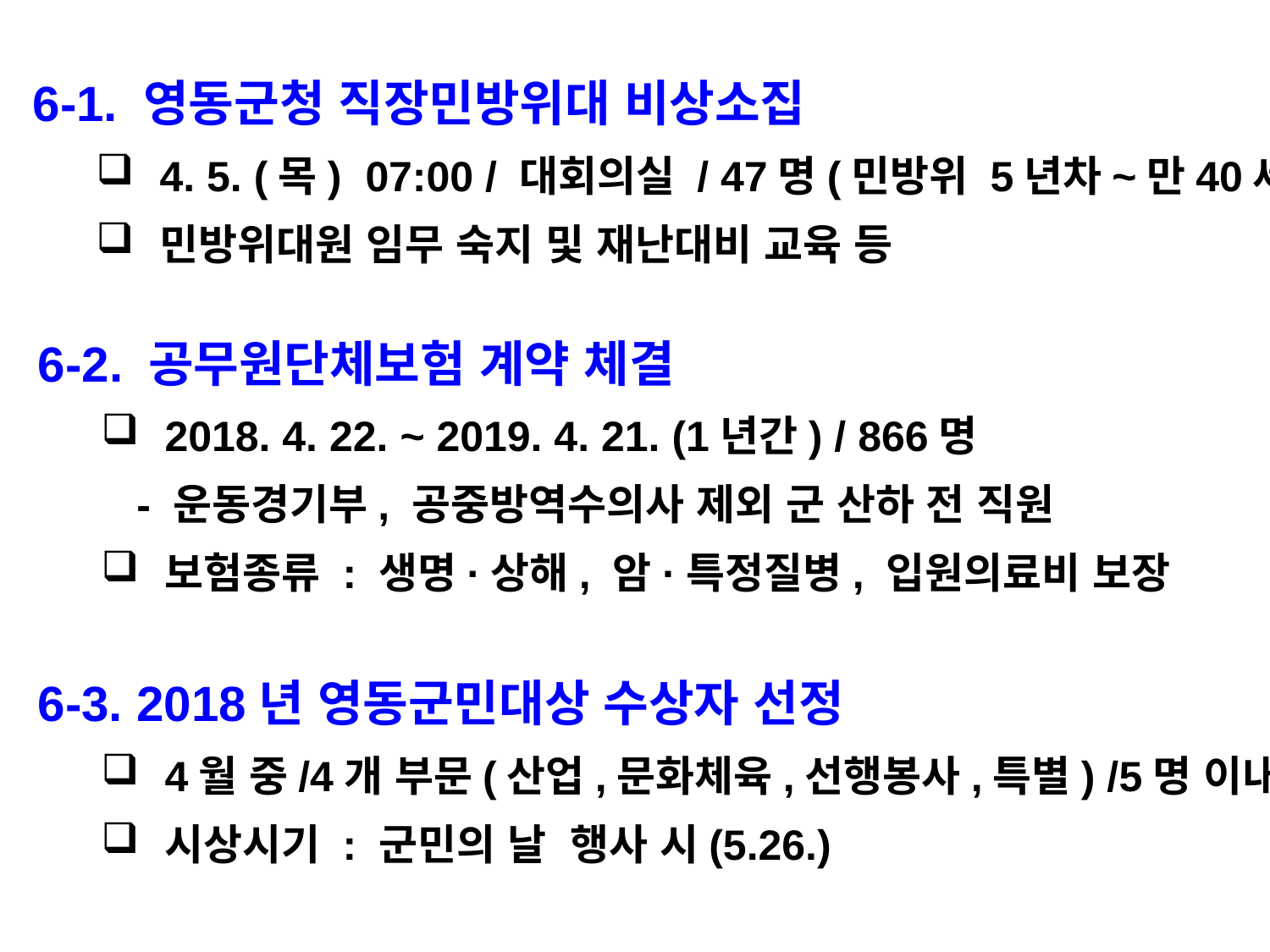

6-1. 영동군청 직장민방위대 비상소집
4. 5. (목)  07:00 / 대회의실 / 47명(민방위 5년차~만40세)
민방위대원 임무 숙지 및 재난대비 교육 등
6-2. 공무원단체보험 계약 체결
2018. 4. 22. ~ 2019. 4. 21. (1년간) / 866명
   - 운동경기부, 공중방역수의사 제외 군 산하 전 직원
보험종류 : 생명·상해, 암·특정질병, 입원의료비 보장
6-3. 2018년 영동군민대상 수상자 선정
4월 중/4개 부문(산업,문화체육,선행봉사,특별) /5명 이내
시상시기 : 군민의 날  행사 시(5.26.)